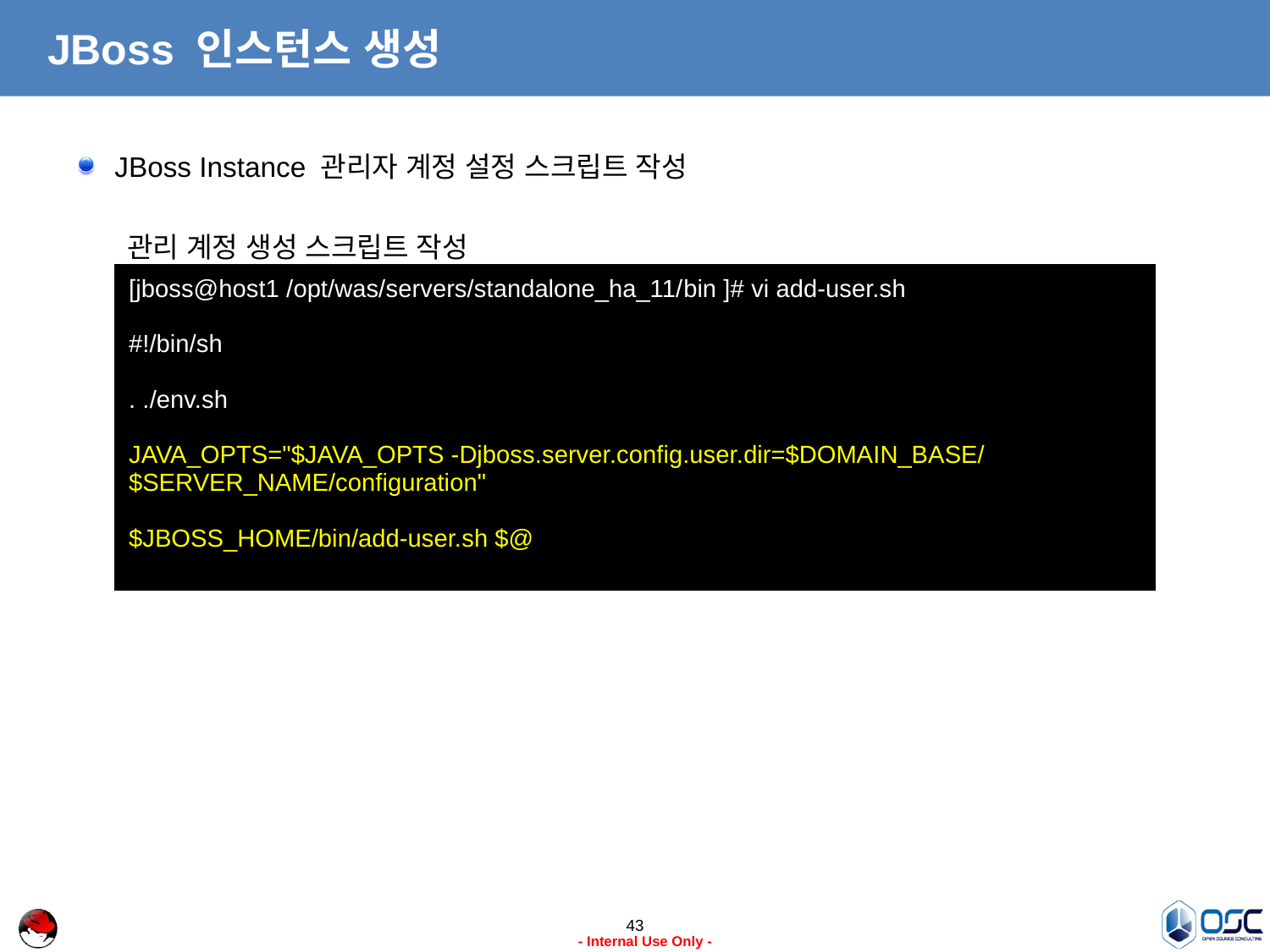

# JBoss 인스턴스 생성
JBoss Instance 관리자 계정 설정 스크립트 작성
관리 계정 생성 스크립트 작성

편집될 내용은 다음과 같습니다. [ 첨부파일 : add-user.sh ]
| [jboss@host1 /opt/was/servers/standalone\_ha\_11/bin ]# vi add-user.sh #!/bin/sh . ./env.sh JAVA\_OPTS="$JAVA\_OPTS -Djboss.server.config.user.dir=$DOMAIN\_BASE/$SERVER\_NAME/configuration" $JBOSS\_HOME/bin/add-user.sh $@ |
| --- |